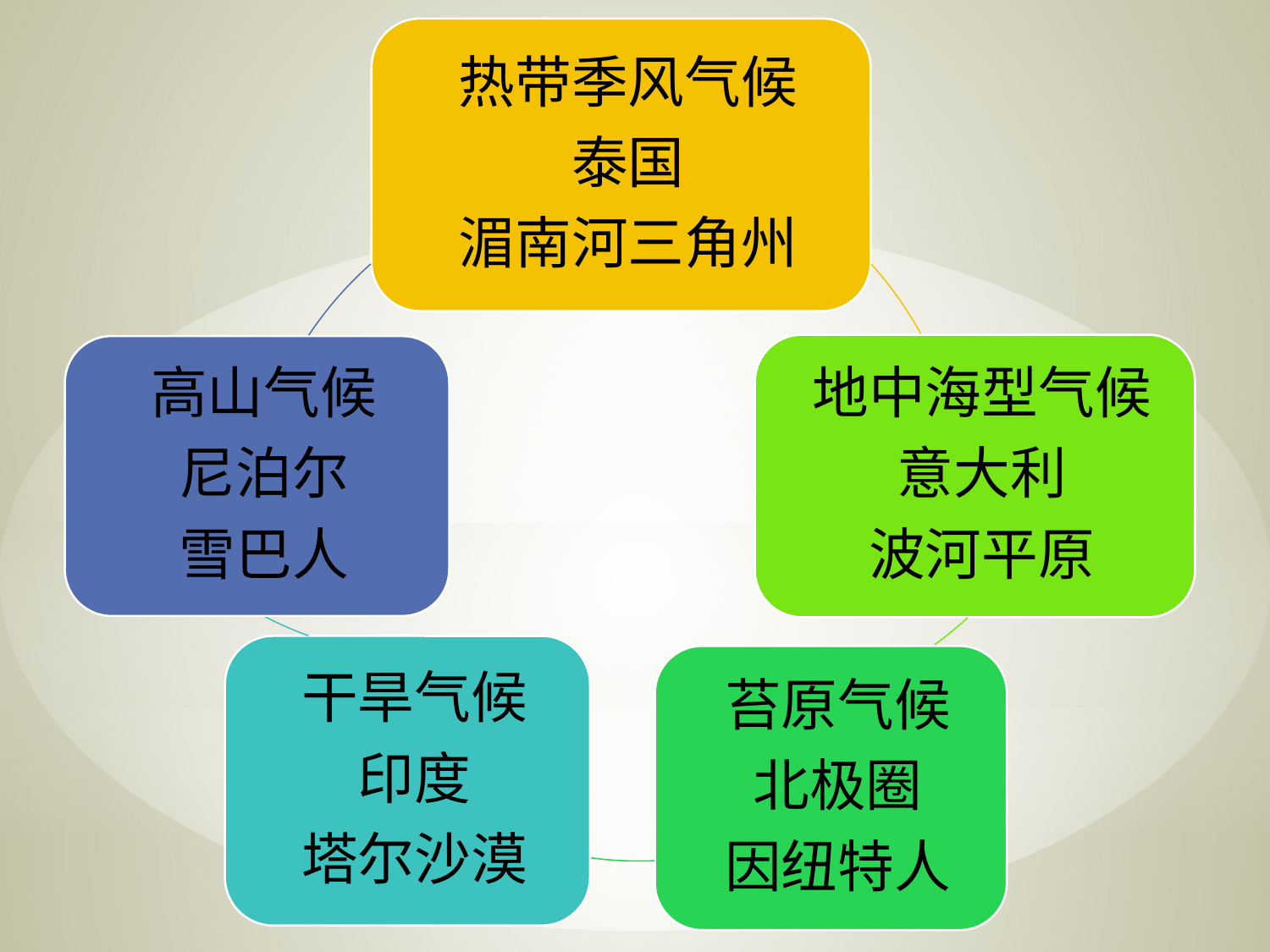

热带季风气候
泰国
湄南河三角州
地中海型气候
意大利
波河平原
苔原气候
北极圈
因纽特人
干旱气候
印度
塔尔沙漠
高山气候
尼泊尔
雪巴人